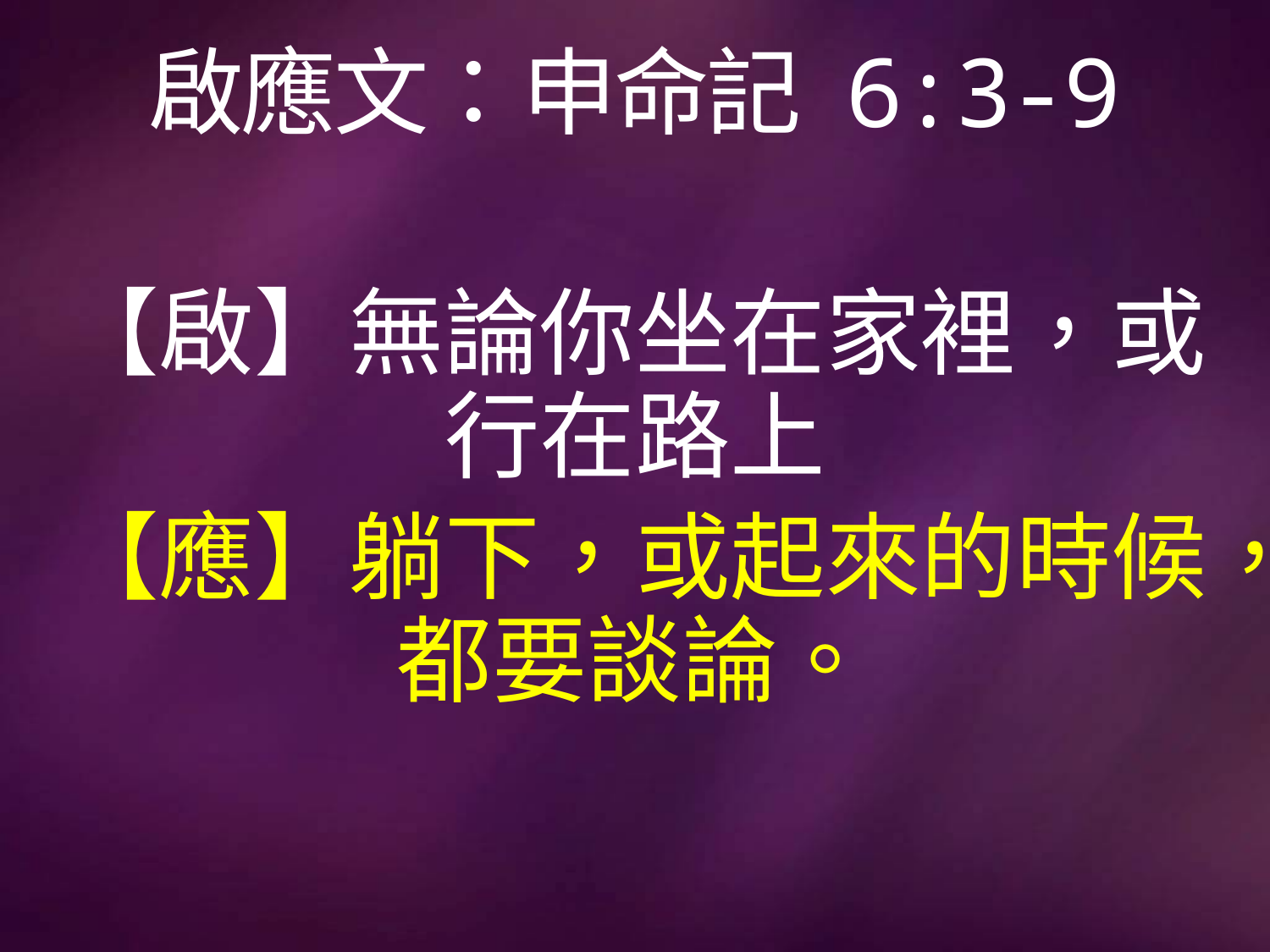

# 啟應文：申命記 6:3-9
【啟】無論你坐在家裡，或行在路上
【應】躺下，或起來的時候，都要談論。